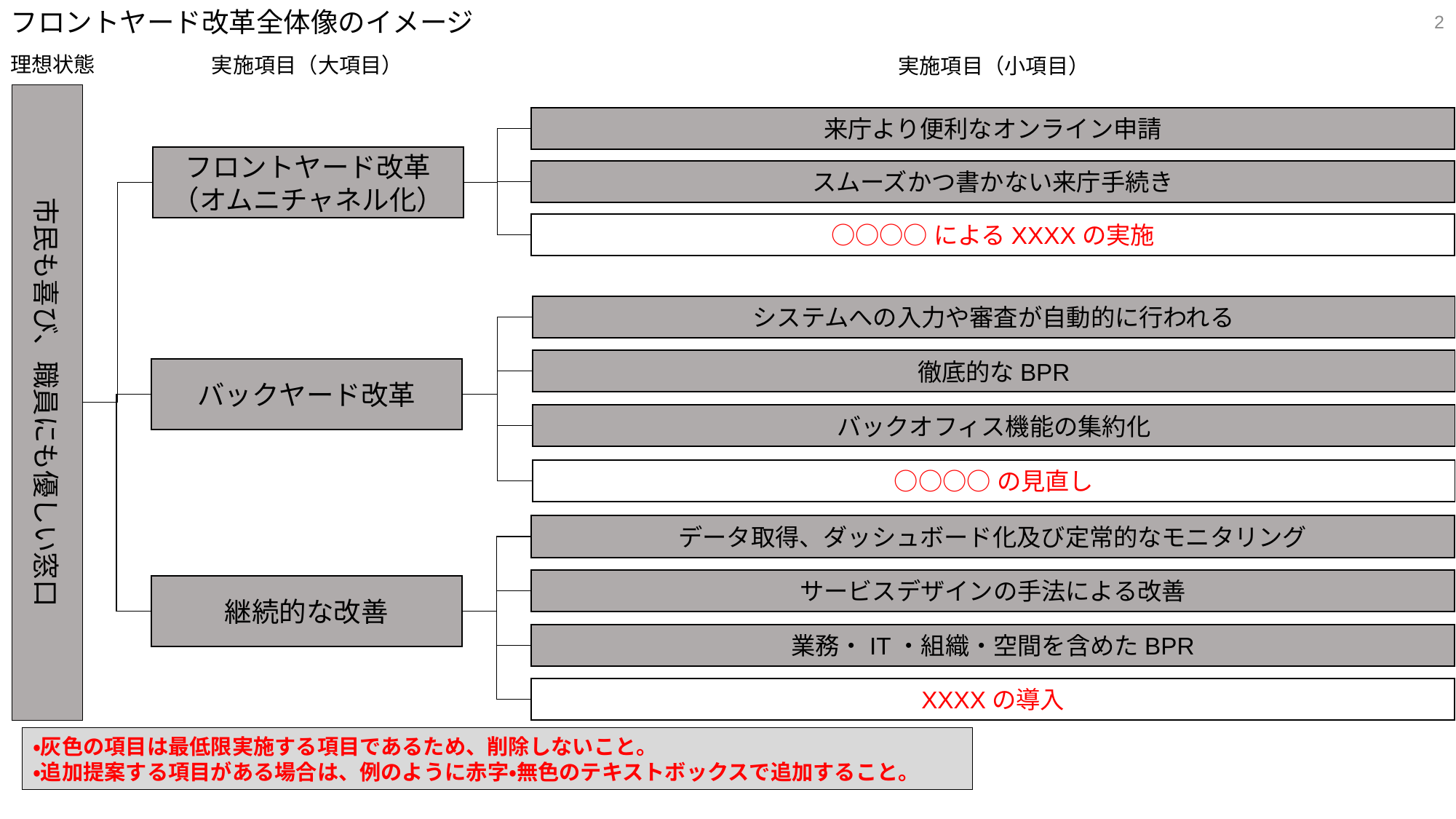

フロントヤード改革全体像のイメージ
2
理想状態
実施項目（大項目）
実施項目（小項目）
市民も喜び、職員にも優しい窓口
来庁より便利なオンライン申請
フロントヤード改革
（オムニチャネル化）
スムーズかつ書かない来庁手続き
○○○○によるXXXXの実施
システムへの入力や審査が自動的に行われる
徹底的なBPR
バックヤード改革
バックオフィス機能の集約化
○○○○の見直し
データ取得、ダッシュボード化及び定常的なモニタリング
サービスデザインの手法による改善
継続的な改善
業務・IT・組織・空間を含めたBPR
XXXXの導入
・灰色の項目は最低限実施する項目であるため、削除しないこと。
・追加提案する項目がある場合は、例のように赤字・無色のテキストボックスで追加すること。